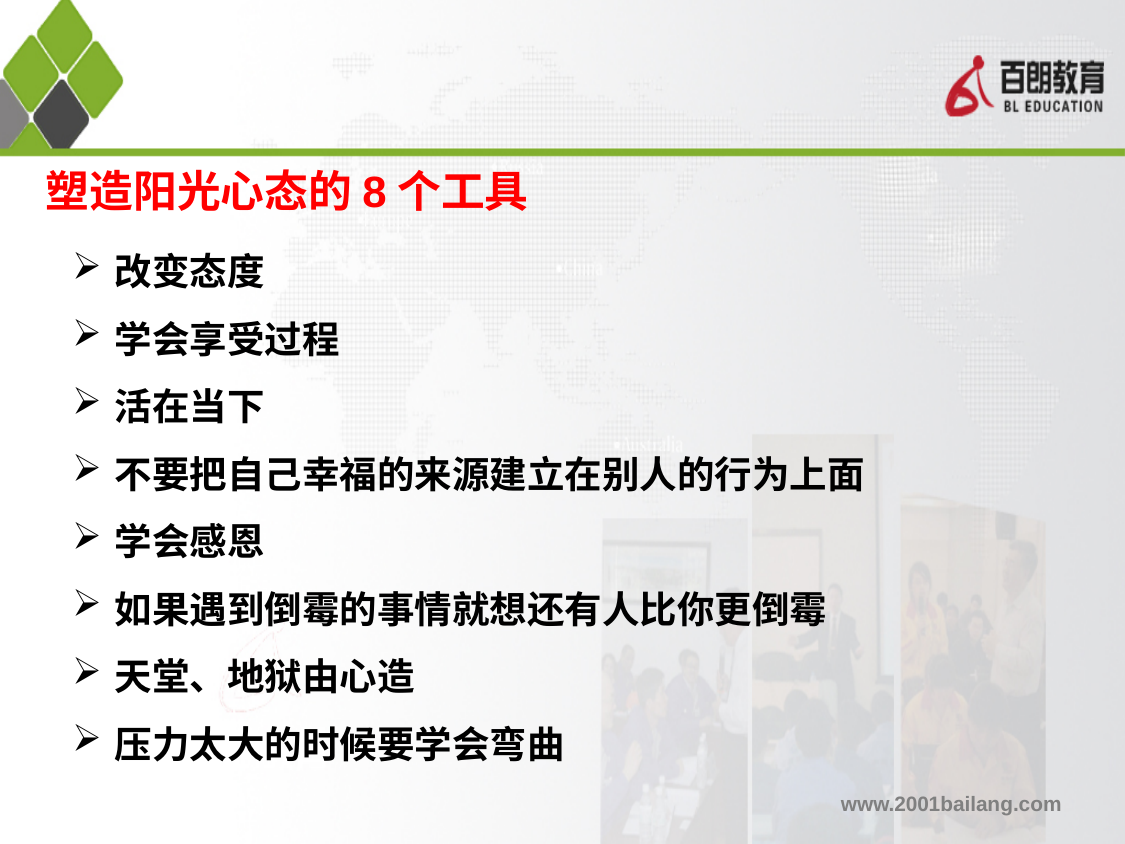

塑造阳光心态的8个工具
改变态度
学会享受过程
活在当下
不要把自己幸福的来源建立在别人的行为上面
学会感恩
如果遇到倒霉的事情就想还有人比你更倒霉
天堂、地狱由心造
压力太大的时候要学会弯曲
三